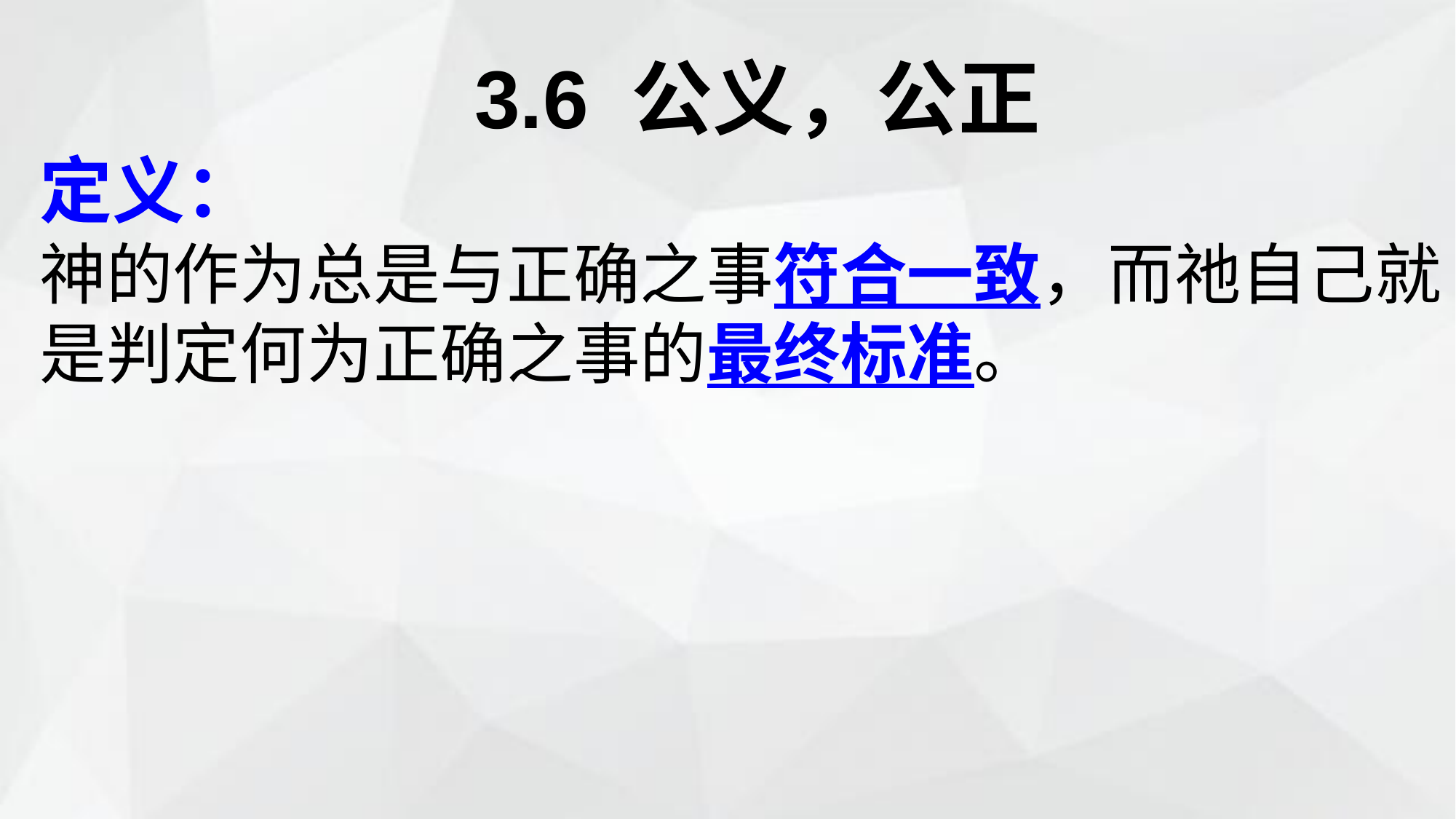

3.6 公义，公正
定义：
神的作为总是与正确之事符合一致，而祂自己就是判定何为正确之事的最终标准。

48